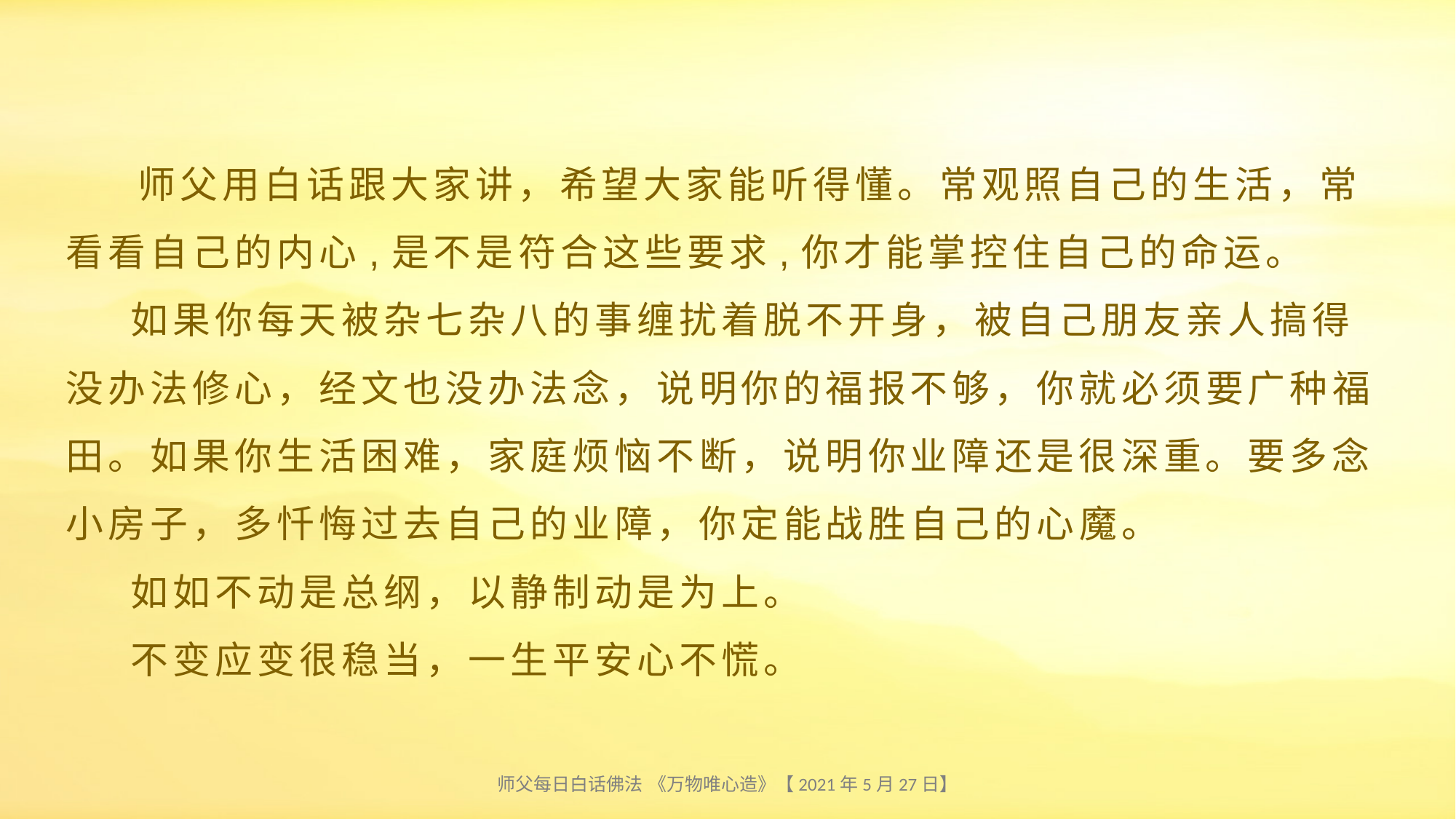

# 师父用白话跟大家讲，希望大家能听得懂。常观照自己的生活，常看看自己的内心,是不是符合这些要求,你才能掌控住自己的命运。 如果你每天被杂七杂八的事缠扰着脱不开身，被自己朋友亲人搞得没办法修心，经文也没办法念，说明你的福报不够，你就必须要广种福田。如果你生活困难，家庭烦恼不断，说明你业障还是很深重。要多念小房子，多忏悔过去自己的业障，你定能战胜自己的心魔。 如如不动是总纲，以静制动是为上。 不变应变很稳当，一生平安心不慌。
师父每日白话佛法 《万物唯心造》【2021年5月27日】